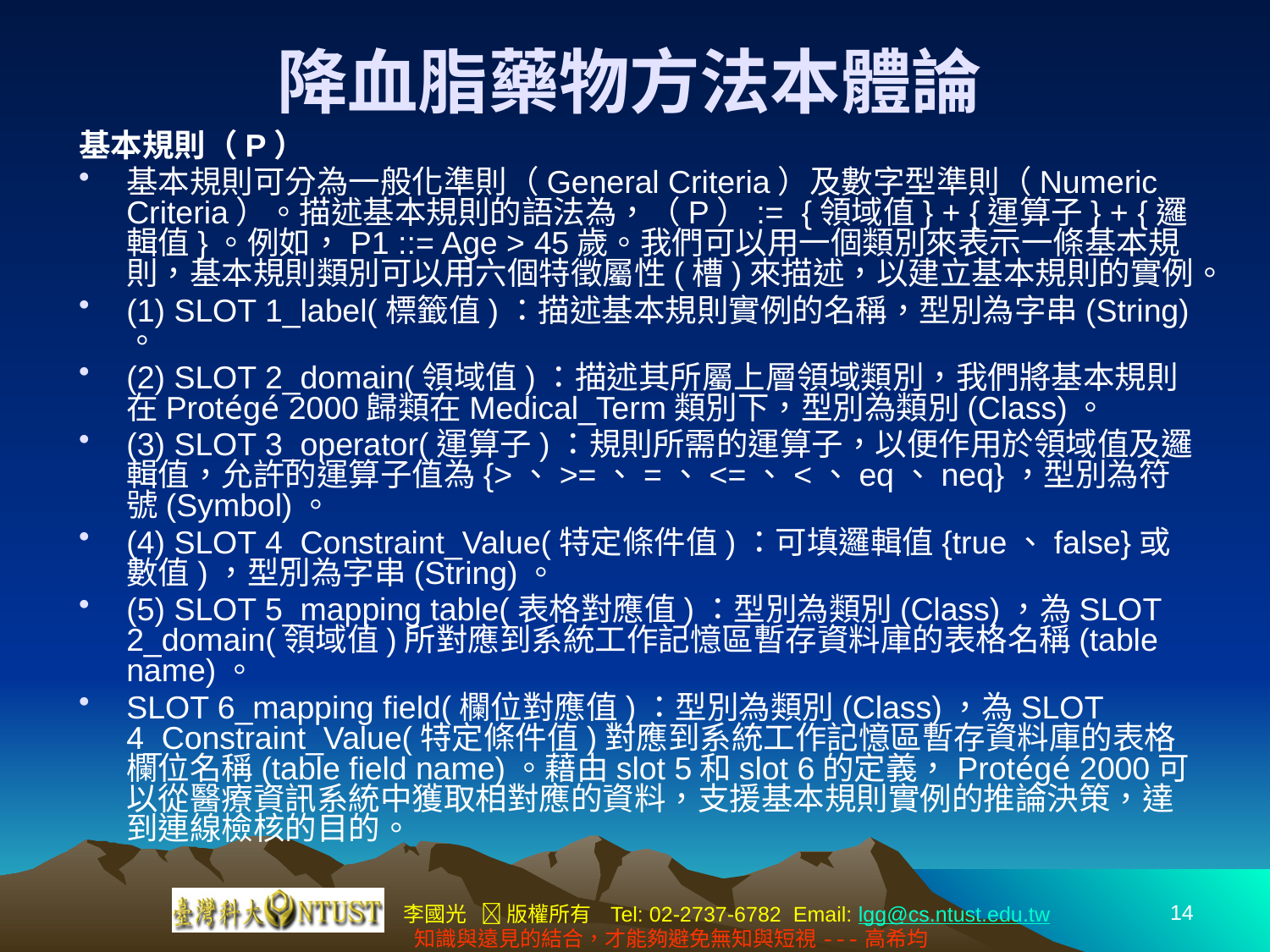

# 降血脂藥物方法本體論
基本規則（P）
基本規則可分為一般化準則（General Criteria）及數字型準則（Numeric Criteria）。描述基本規則的語法為，（P）:=  {領域值} + {運算子} + {邏輯值}。例如，P1 ::= Age > 45歲。我們可以用一個類別來表示一條基本規則，基本規則類別可以用六個特徵屬性(槽)來描述，以建立基本規則的實例。
(1) SLOT 1_label(標籤值)：描述基本規則實例的名稱，型別為字串(String) 。
(2) SLOT 2_domain(領域值)：描述其所屬上層領域類別，我們將基本規則在Protégé 2000歸類在Medical_Term類別下，型別為類別(Class)。
(3) SLOT 3_operator(運算子)：規則所需的運算子，以便作用於領域值及邏輯值，允許的運算子值為{>、>=、=、<=、<、eq、neq}，型別為符號(Symbol)。
(4) SLOT 4_Constraint_Value(特定條件值)：可填邏輯值{true、false}或數值)，型別為字串(String)。
(5) SLOT 5_mapping table(表格對應值)：型別為類別(Class)，為SLOT 2_domain(領域值)所對應到系統工作記憶區暫存資料庫的表格名稱(table name)。
SLOT 6_mapping field(欄位對應值)：型別為類別(Class)，為SLOT 4_Constraint_Value(特定條件值)對應到系統工作記憶區暫存資料庫的表格欄位名稱(table field name)。藉由slot 5和slot 6的定義，Protégé 2000可以從醫療資訊系統中獲取相對應的資料，支援基本規則實例的推論決策，達到連線檢核的目的。
14